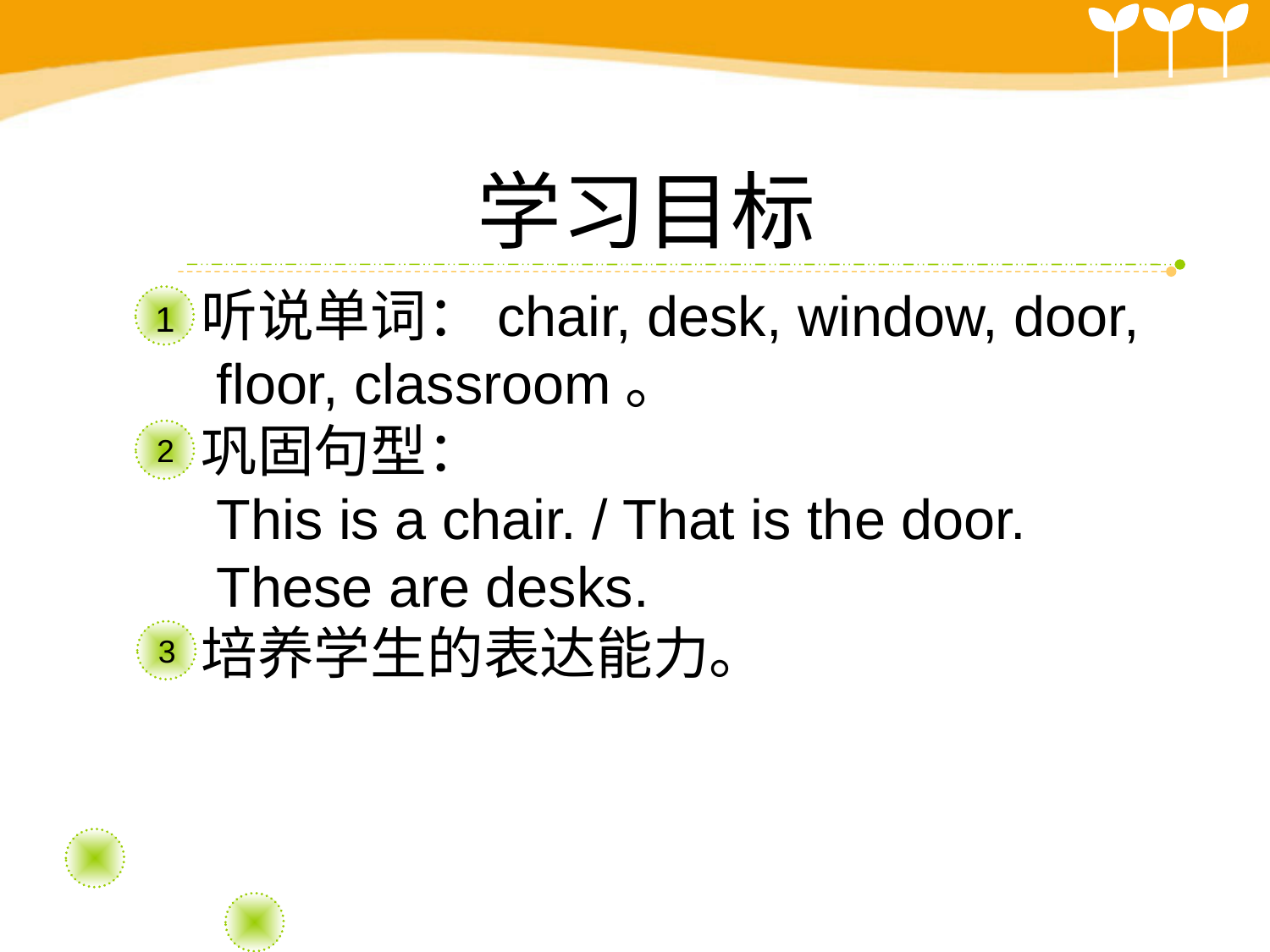

学习目标

听说单词：chair, desk, window, door,     floor, classroom。
巩固句型：
 This is a chair. / That is the door.
 These are desks.
培养学生的表达能力。

1

2
3